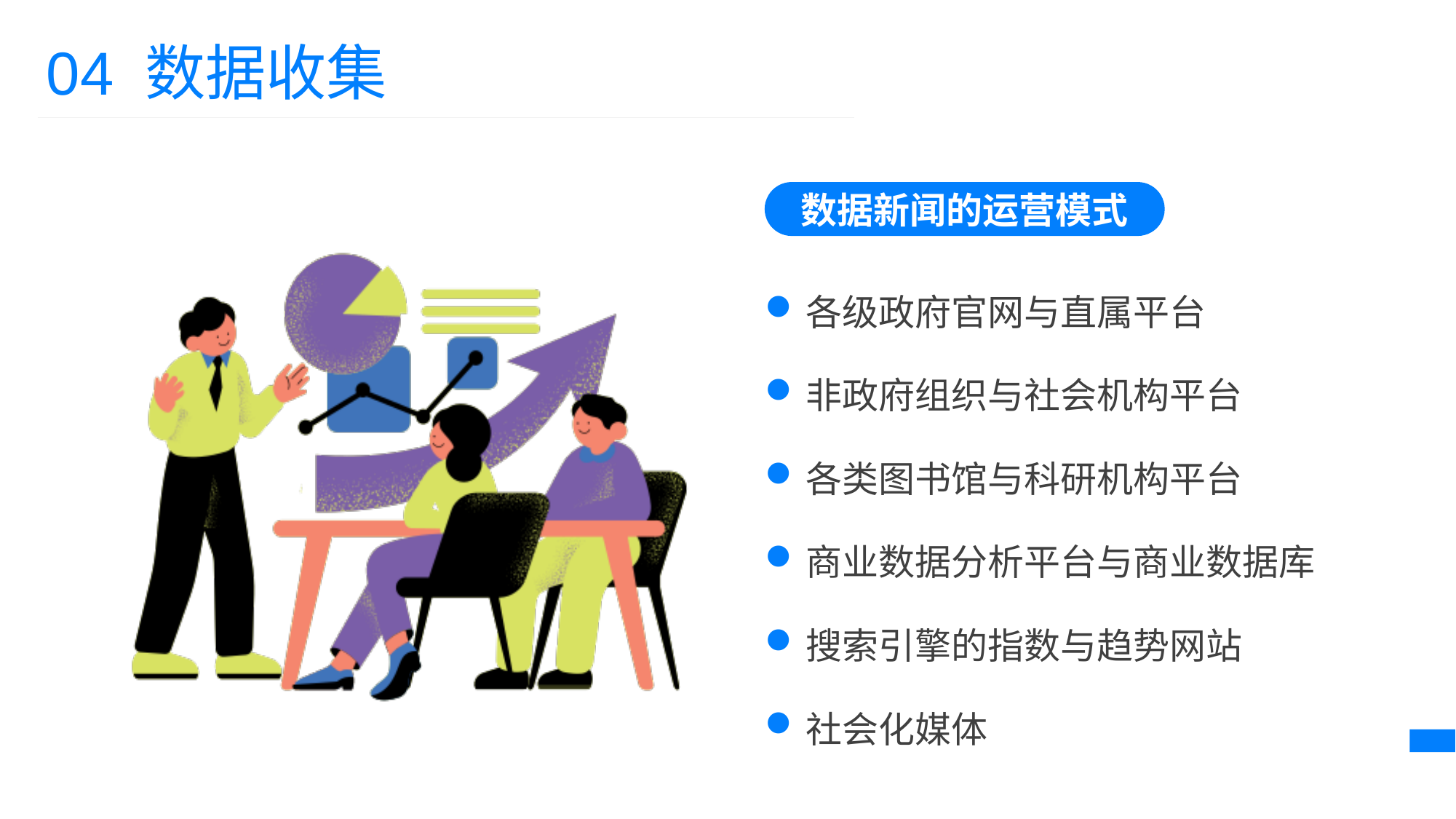

04 数据收集
数据新闻的运营模式

各级政府官网与直属平台
非政府组织与社会机构平台
各类图书馆与科研机构平台
商业数据分析平台与商业数据库
搜索引擎的指数与趋势网站
社会化媒体